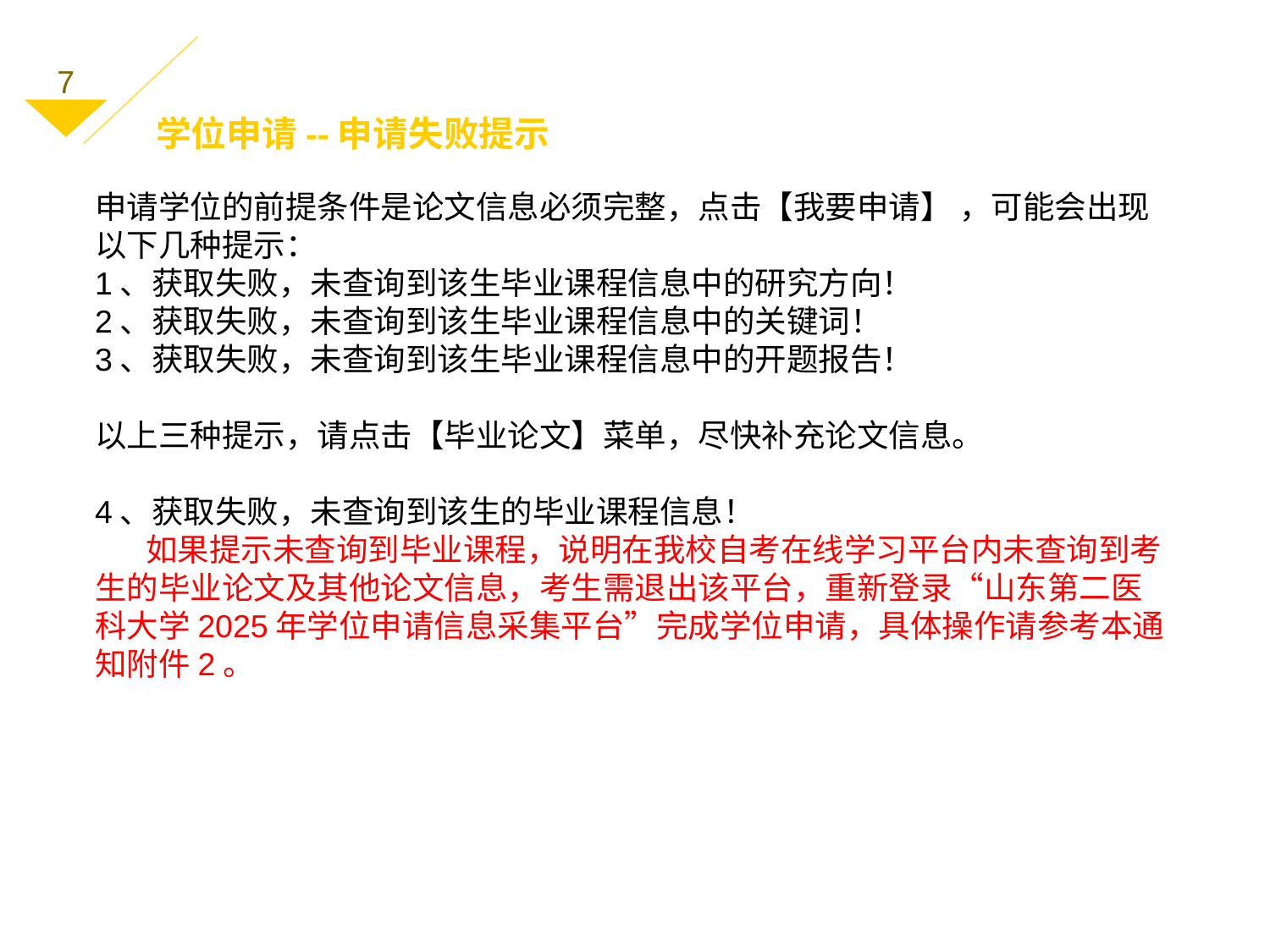

7
学位申请--申请失败提示

申请学位的前提条件是论文信息必须完整，点击【我要申请】 ，可能会出现以下几种提示：
1、获取失败，未查询到该生毕业课程信息中的研究方向！
2、获取失败，未查询到该生毕业课程信息中的关键词！
3、获取失败，未查询到该生毕业课程信息中的开题报告！

以上三种提示，请点击【毕业论文】菜单，尽快补充论文信息。

4、获取失败，未查询到该生的毕业课程信息！
      如果提示未查询到毕业课程，说明在我校自考在线学习平台内未查询到考生的毕业论文及其他论文信息，考生需退出该平台，重新登录“山东第二医科大学2025年学位申请信息采集平台”完成学位申请，具体操作请参考本通知附件2。